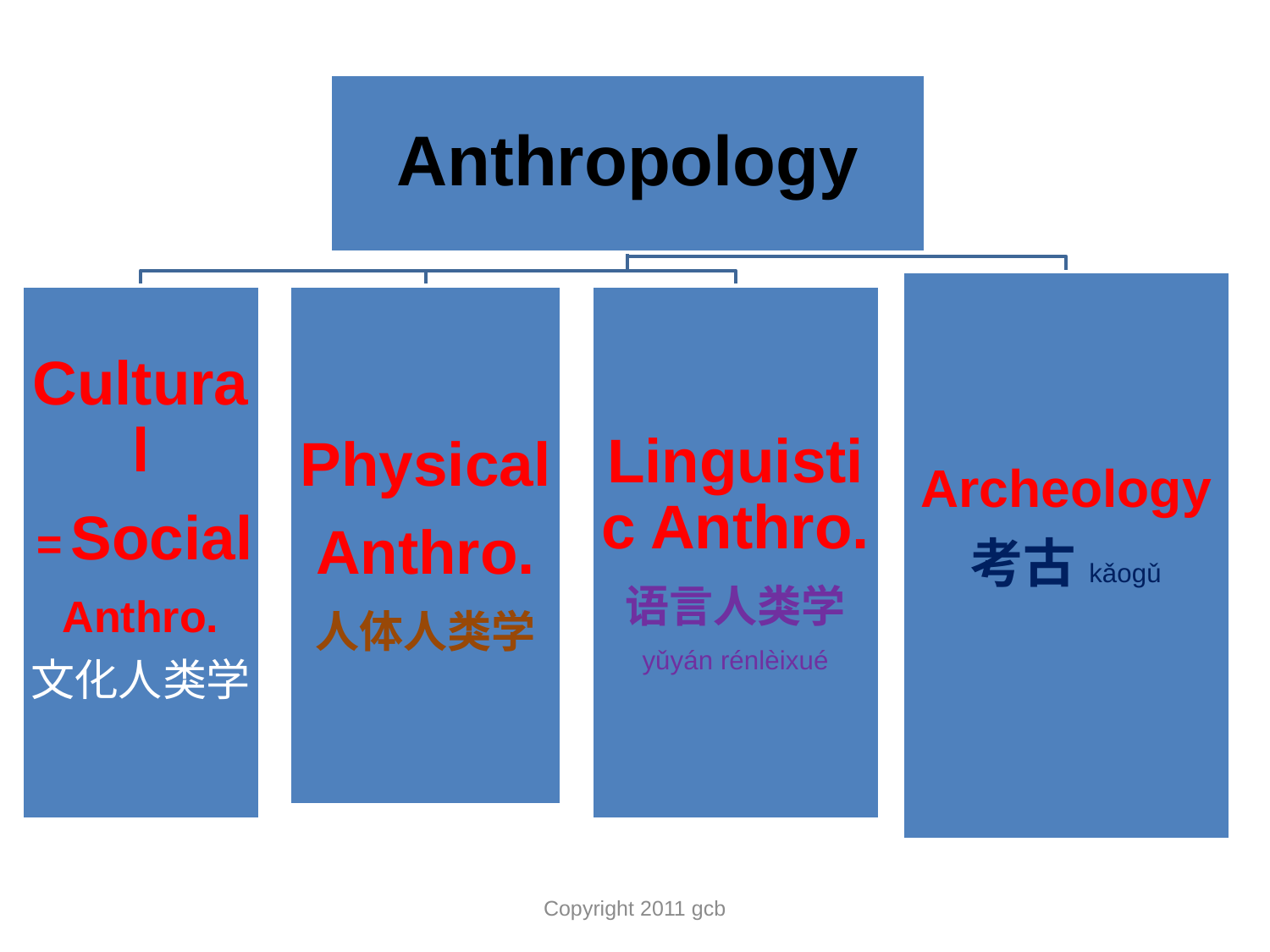

Anthropology
Cultural
 = Social
Anthro.
文化人类学

Physical
Anthro.
人体人类学
Linguistic Anthro.
语言人类学
yǔyán rénlèixué
Archeology
考古kǎogǔ

Copyright 2011 gcb